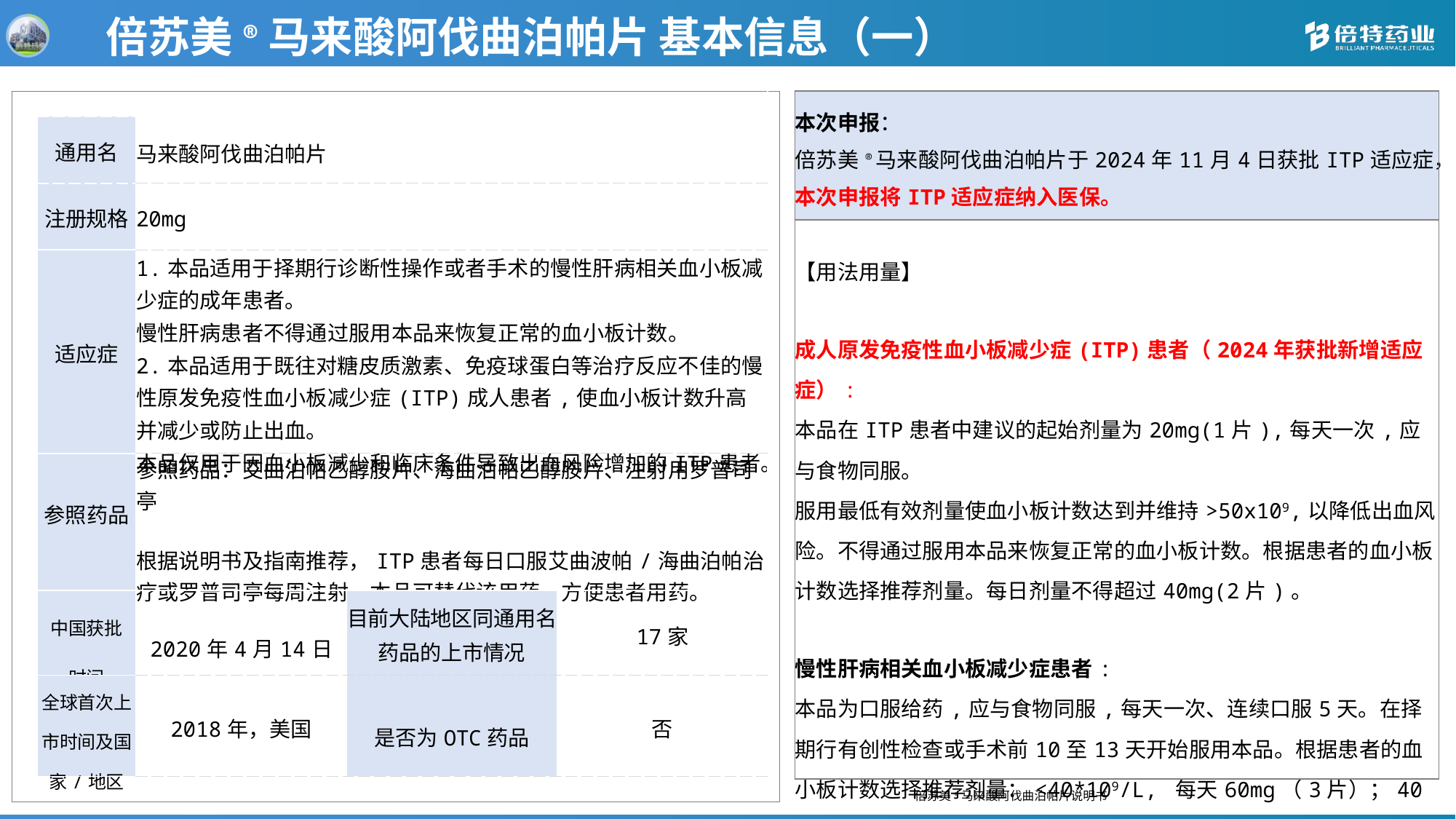

倍苏美®马来酸阿伐曲泊帕片 基本信息（一）
| 本次申报： 倍苏美®马来酸阿伐曲泊帕片于2024年11月4日获批ITP适应症，本次申报将ITP适应症纳入医保。 |
| --- |
| 【用法用量】 成人原发免疫性血小板减少症(ITP)患者（2024年获批新增适应症）: 本品在ITP患者中建议的起始剂量为20mg(1片),每天一次,应与食物同服。 服用最低有效剂量使血小板计数达到并维持>50x109,以降低出血风险。不得通过服用本品来恢复正常的血小板计数。根据患者的血小板计数选择推荐剂量。每日剂量不得超过40mg(2片)。 慢性肝病相关血小板减少症患者: 本品为口服给药,应与食物同服,每天一次、连续口服5天。在择期行有创性检查或手术前10至13天开始服用本品。根据患者的血小板计数选择推荐剂量：<40\*109/L, 每天60mg（3片）；40～50\*109/L，每天40mg（2片） |
|  |  |  |  |  |  |
| --- | --- | --- | --- | --- | --- |
|  | 通用名 | 马来酸阿伐曲泊帕片 |  |  |  |
|  | 注册规格 | 20mg |  |  |  |
|  | 适应症 | 1.本品适用于择期行诊断性操作或者手术的慢性肝病相关血小板减少症的成年患者。 慢性肝病患者不得通过服用本品来恢复正常的血小板计数。 2.本品适用于既往对糖皮质激素、免疫球蛋白等治疗反应不佳的慢性原发免疫性血小板减少症(ITP)成人患者,使血小板计数升高并减少或防止出血。 本品仅用于因血小板减少和临床条件导致出血风险增加的ITP患者。 |  |  |  |
|  | 参照药品 | 参照药品：艾曲泊帕乙醇胺片、海曲泊帕乙醇胺片、注射用罗普司亭 根据说明书及指南推荐，ITP患者每日口服艾曲波帕/海曲泊帕治疗或罗普司亭每周注射，本品可替代该用药，方便患者用药。 |  |  |  |
|  | 中国获批 时间 | 2020年4月14日 | 目前大陆地区同通用名药品的上市情况 | 17家 |  |
|  | 全球首次上市时间及国家/地区 | 2018年，美国 | 是否为OTC药品 | 否 |  |
|  |  |  |  |  |  |
倍苏美®马来酸阿伐曲泊帕片说明书